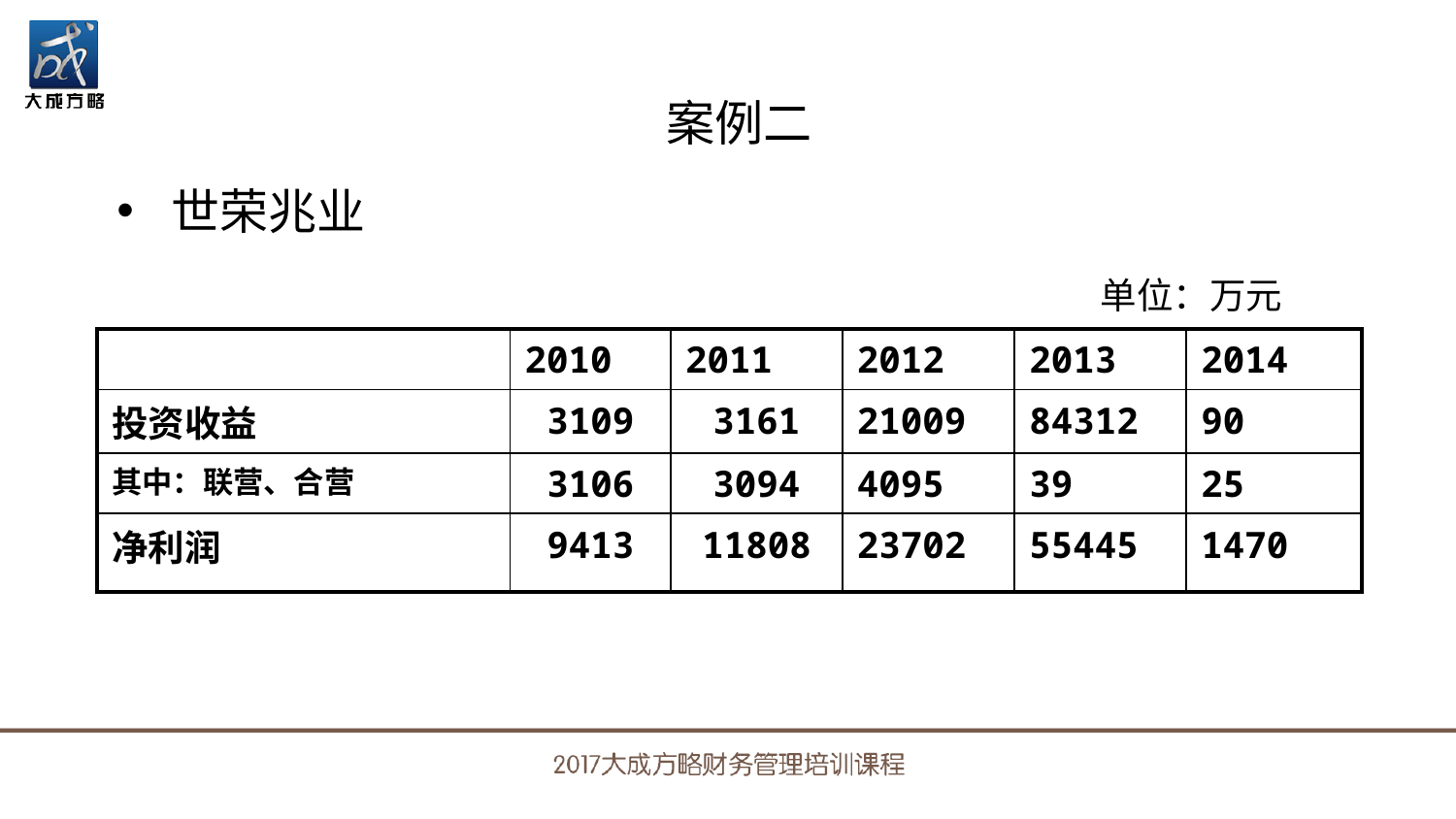

# 案例二
世荣兆业
                                                                                         单位：万元
|  | 2010 | 2011 | 2012 | 2013 | 2014 |
| --- | --- | --- | --- | --- | --- |
| 投资收益 | 3109 | 3161 | 21009 | 84312 | 90 |
| 其中：联营、合营 | 3106 | 3094 | 4095 | 39 | 25 |
| 净利润 | 9413 | 11808 | 23702 | 55445 | 1470 |